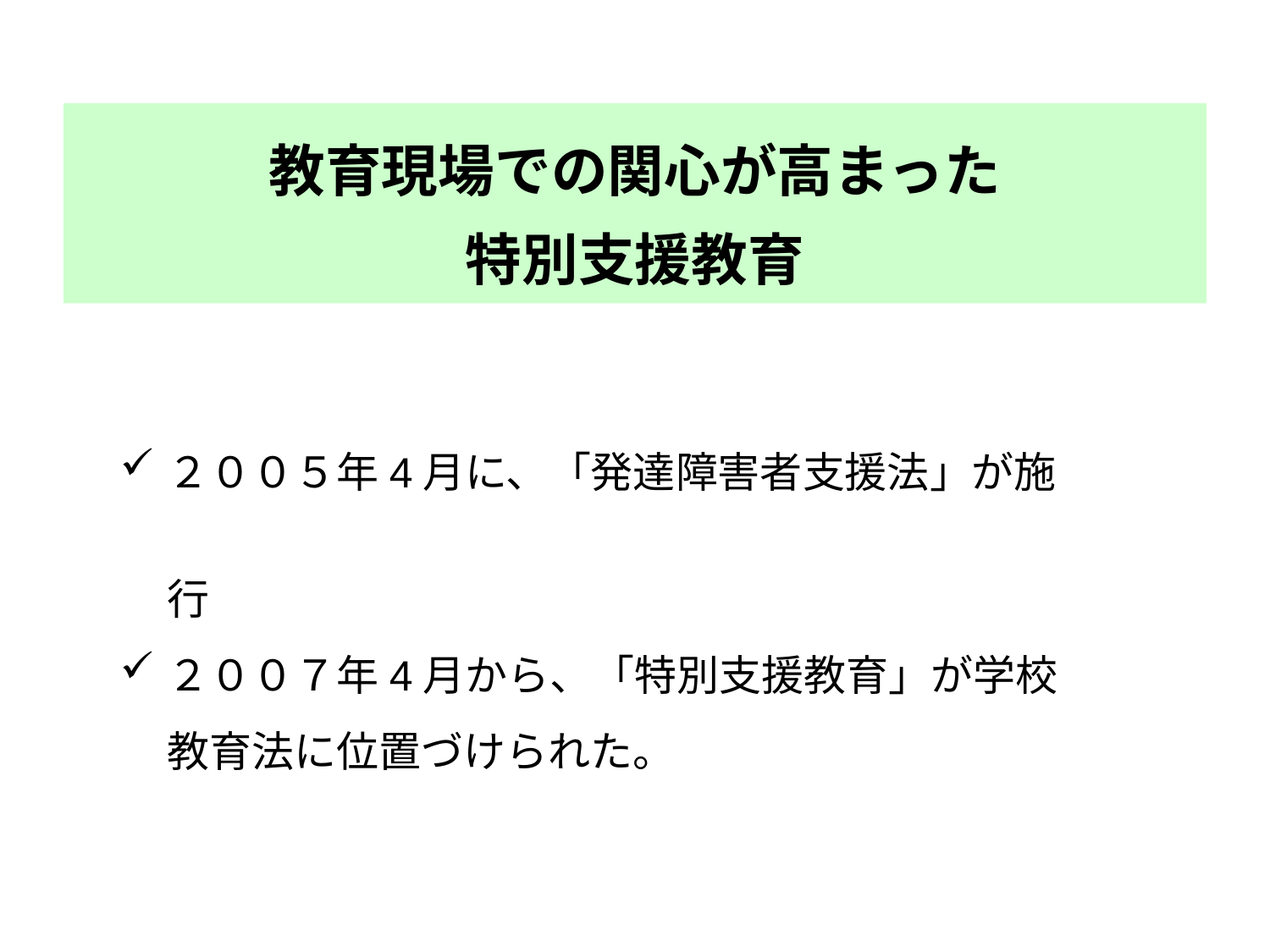

# 教育現場での関心が高まった 特別支援教育
２００５年4月に、「発達障害者支援法」が施行
２００７年4月から、「特別支援教育」が学校教育法に位置づけられた。